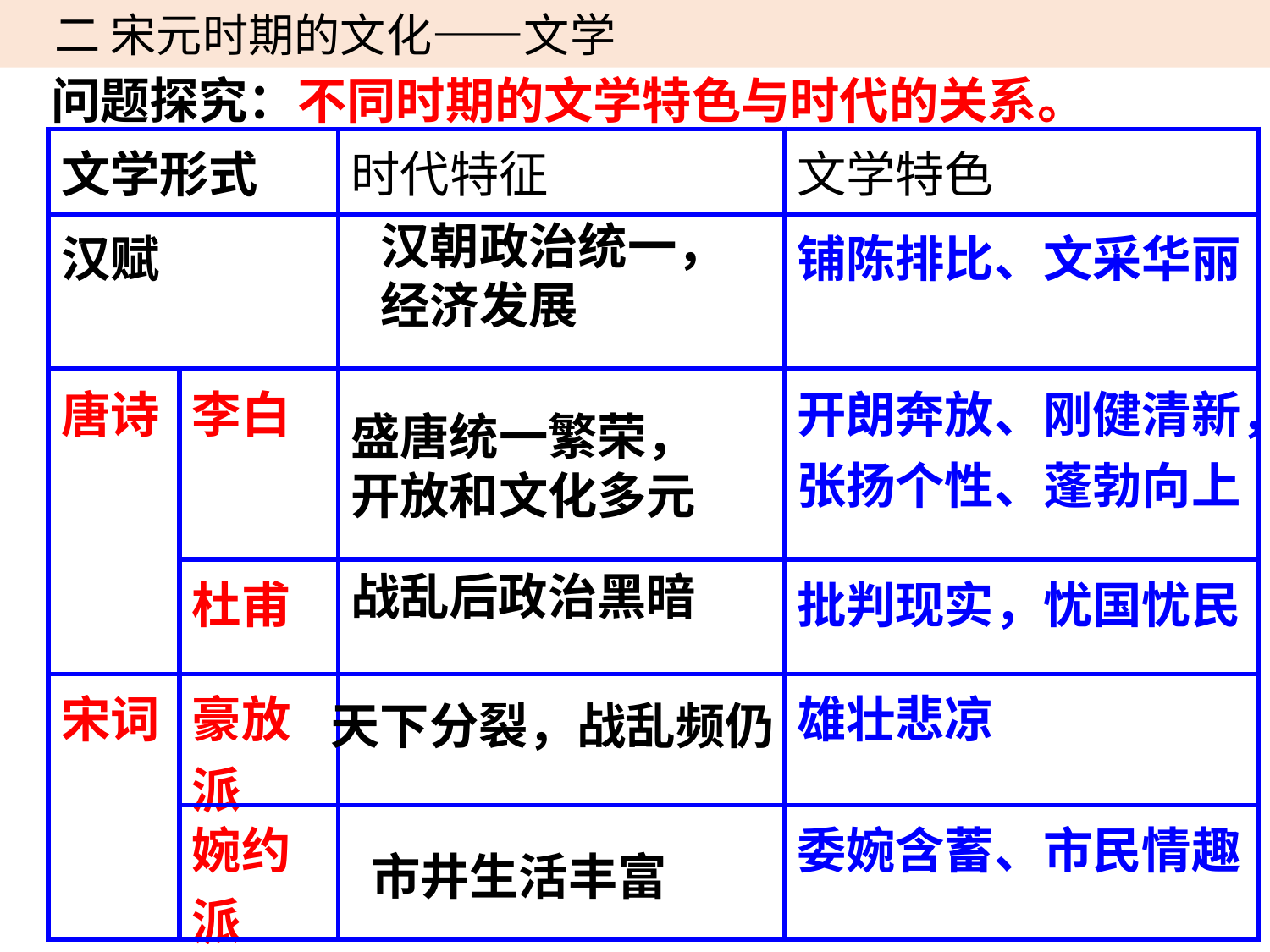

二 宋元时期的文化——文学
问题探究：不同时期的文学特色与时代的关系。
| 文学形式 |  | 时代特征 | 文学特色 |
| --- | --- | --- | --- |
| 汉赋 |  |  | 铺陈排比、文采华丽 |
| 唐诗 | 李白 |  | 开朗奔放、刚健清新，张扬个性、蓬勃向上 |
|  | 杜甫 |  | 批判现实，忧国忧民 |
| 宋词 | 豪放派 |  | 雄壮悲凉 |
|  | 婉约派 |  | 委婉含蓄、市民情趣 |
汉朝政治统一，经济发展
盛唐统一繁荣，　开放和文化多元
战乱后政治黑暗
天下分裂，战乱频仍
市井生活丰富